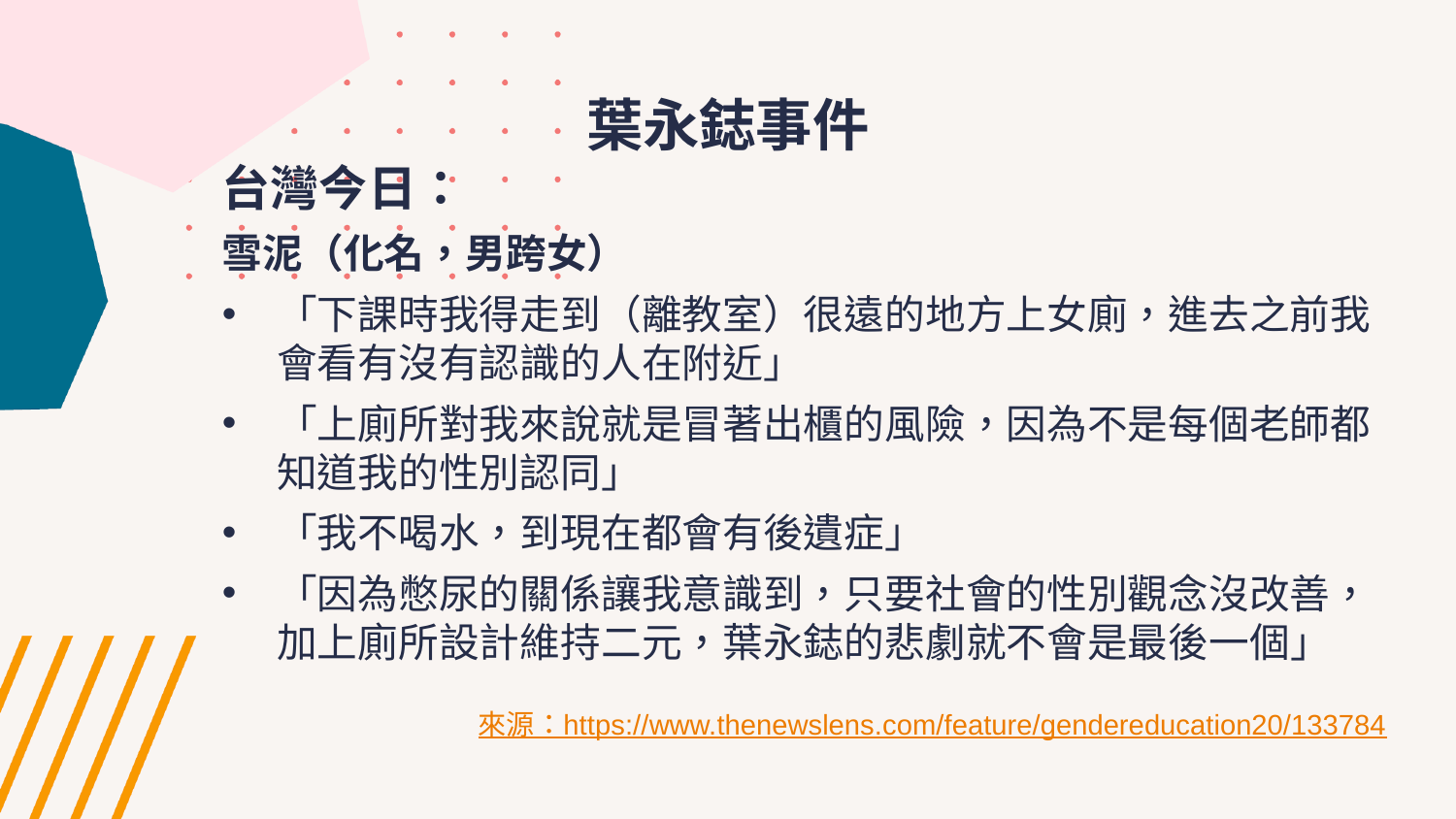

葉永鋕事件
台灣今日：
雪泥（化名，男跨女）
「下課時我得走到（離教室）很遠的地方上女廁，進去之前我會看有沒有認識的人在附近」
「上廁所對我來說就是冒著出櫃的風險，因為不是每個老師都知道我的性別認同」
「我不喝水，到現在都會有後遺症」
「因為憋尿的關係讓我意識到，只要社會的性別觀念沒改善，加上廁所設計維持二元，葉永鋕的悲劇就不會是最後一個」

來源：https://www.thenewslens.com/feature/gendereducation20/133784